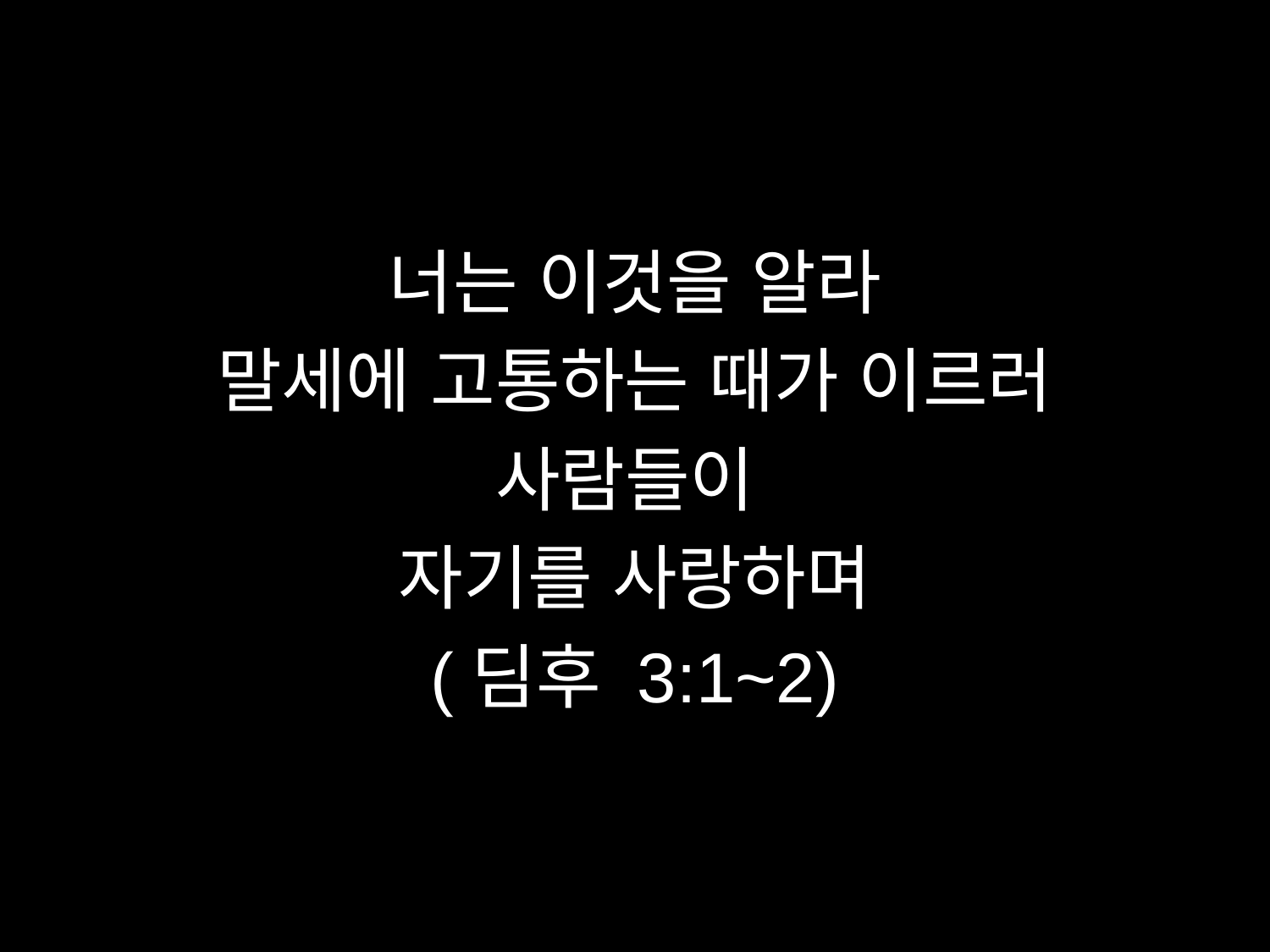

너는 이것을 알라
말세에 고통하는 때가 이르러
사람들이
자기를 사랑하며
(딤후 3:1~2)